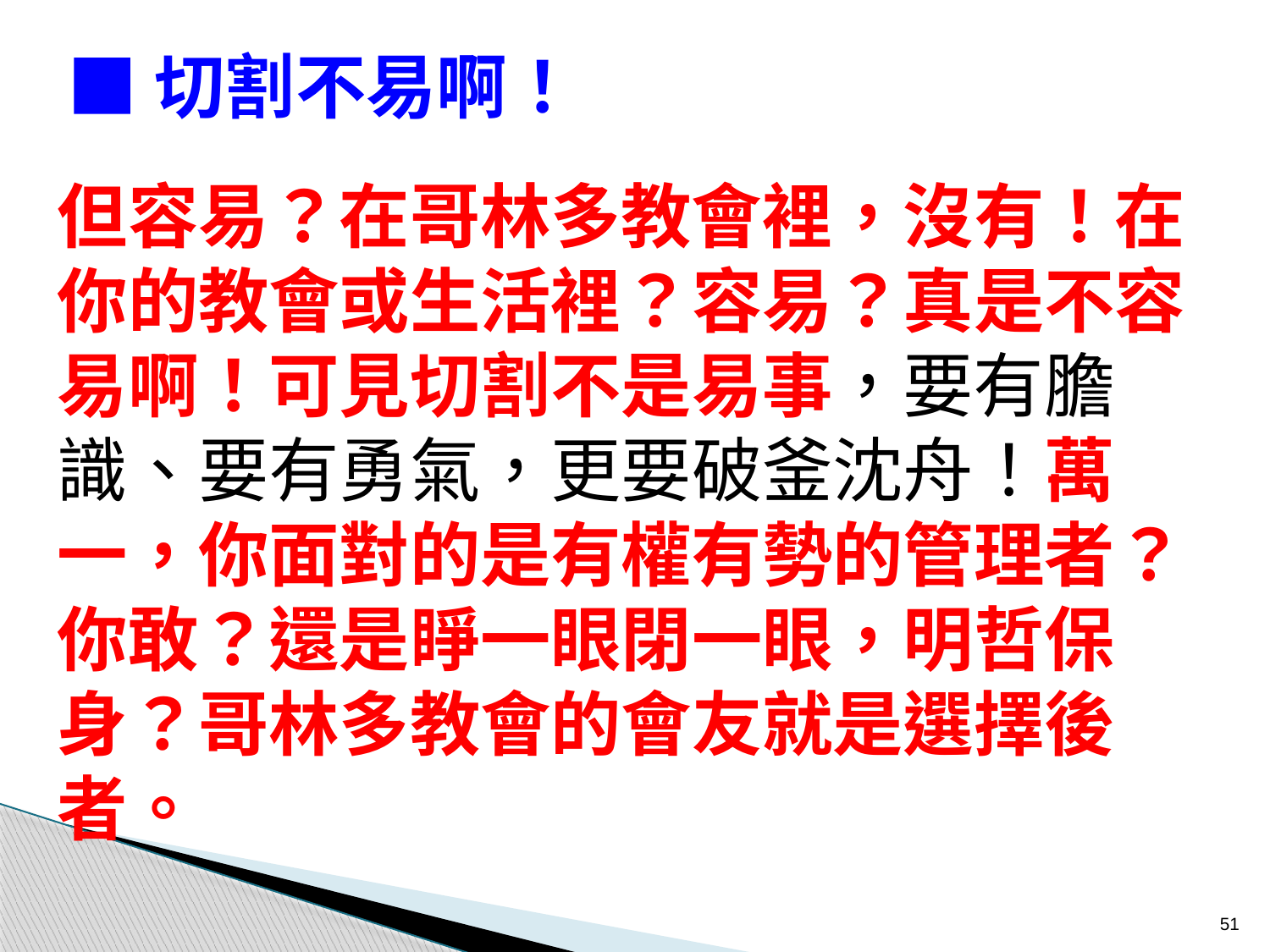

■切割不易啊！
但容易？在哥林多教會裡，沒有！在你的教會或生活裡？容易？真是不容易啊！可見切割不是易事，要有膽識、要有勇氣，更要破釜沈舟！萬一，你面對的是有權有勢的管理者？你敢？還是睜一眼閉一眼，明哲保身？哥林多教會的會友就是選擇後者。
51